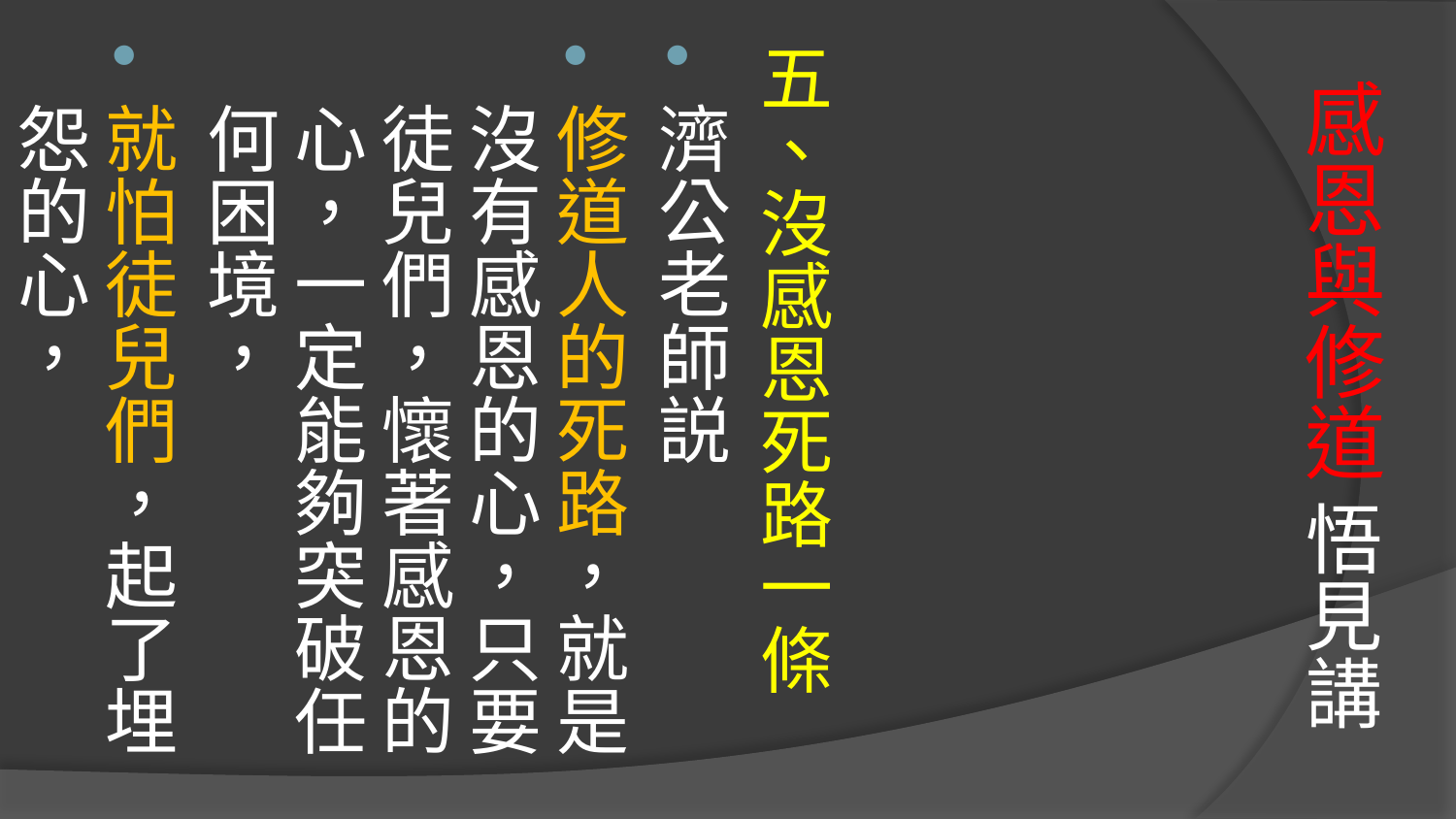

五、沒感恩死路一條
濟公老師説
修道人的死路，就是沒有感恩的心，只要徒兒們，懷著感恩的心，一定能夠突破任何困境，
就怕徒兒們，起了埋怨的心，
# 感恩與修道 悟見講